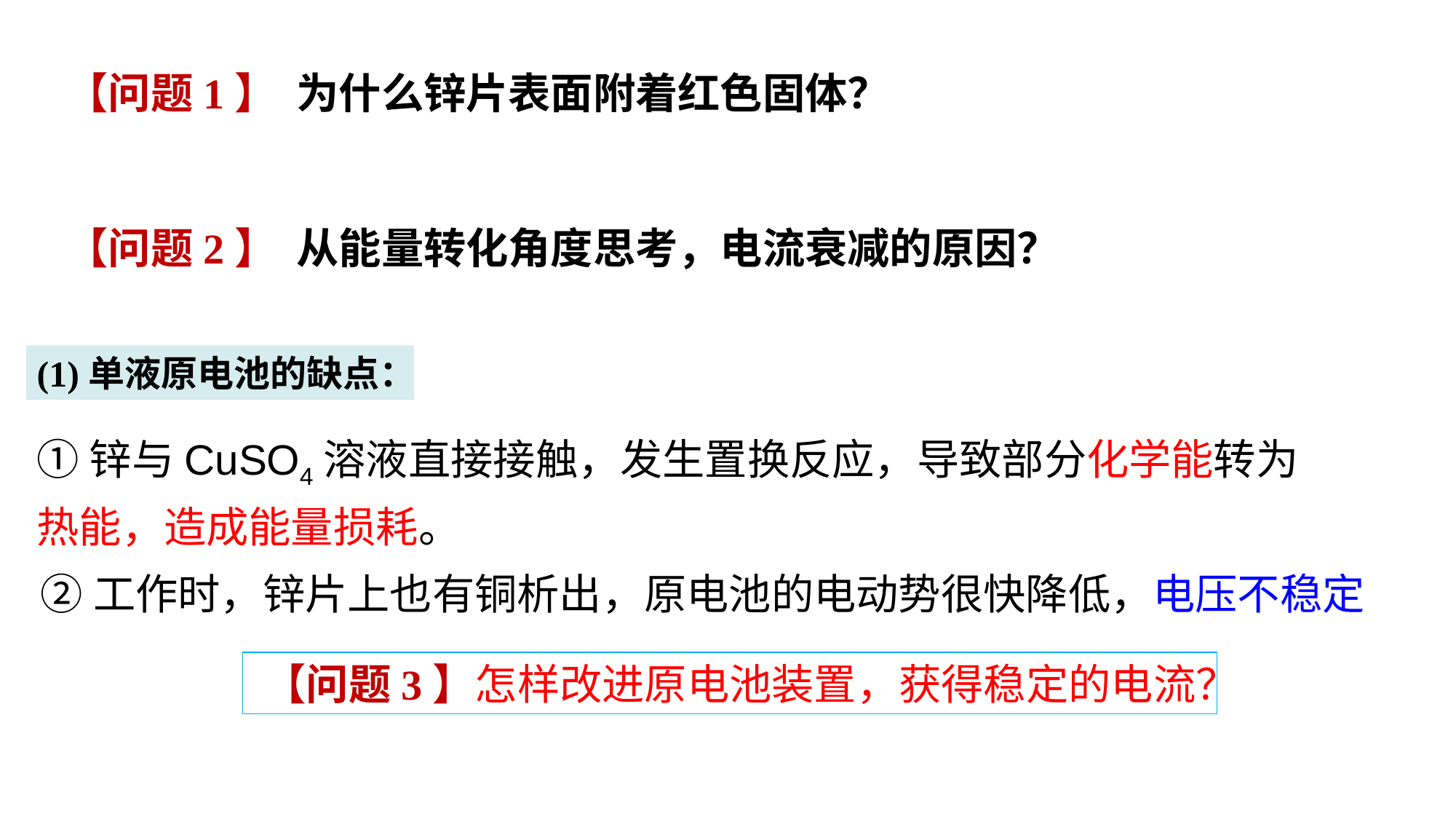

【问题1】  为什么锌片表面附着红色固体？
  【问题2】  从能量转化角度思考，电流衰减的原因？
(1)单液原电池的缺点：
①锌与CuSO4溶液直接接触，发生置换反应，导致部分化学能转为热能，造成能量损耗。
②工作时，锌片上也有铜析出，原电池的电动势很快降低，电压不稳定
【问题3】怎样改进原电池装置，获得稳定的电流？